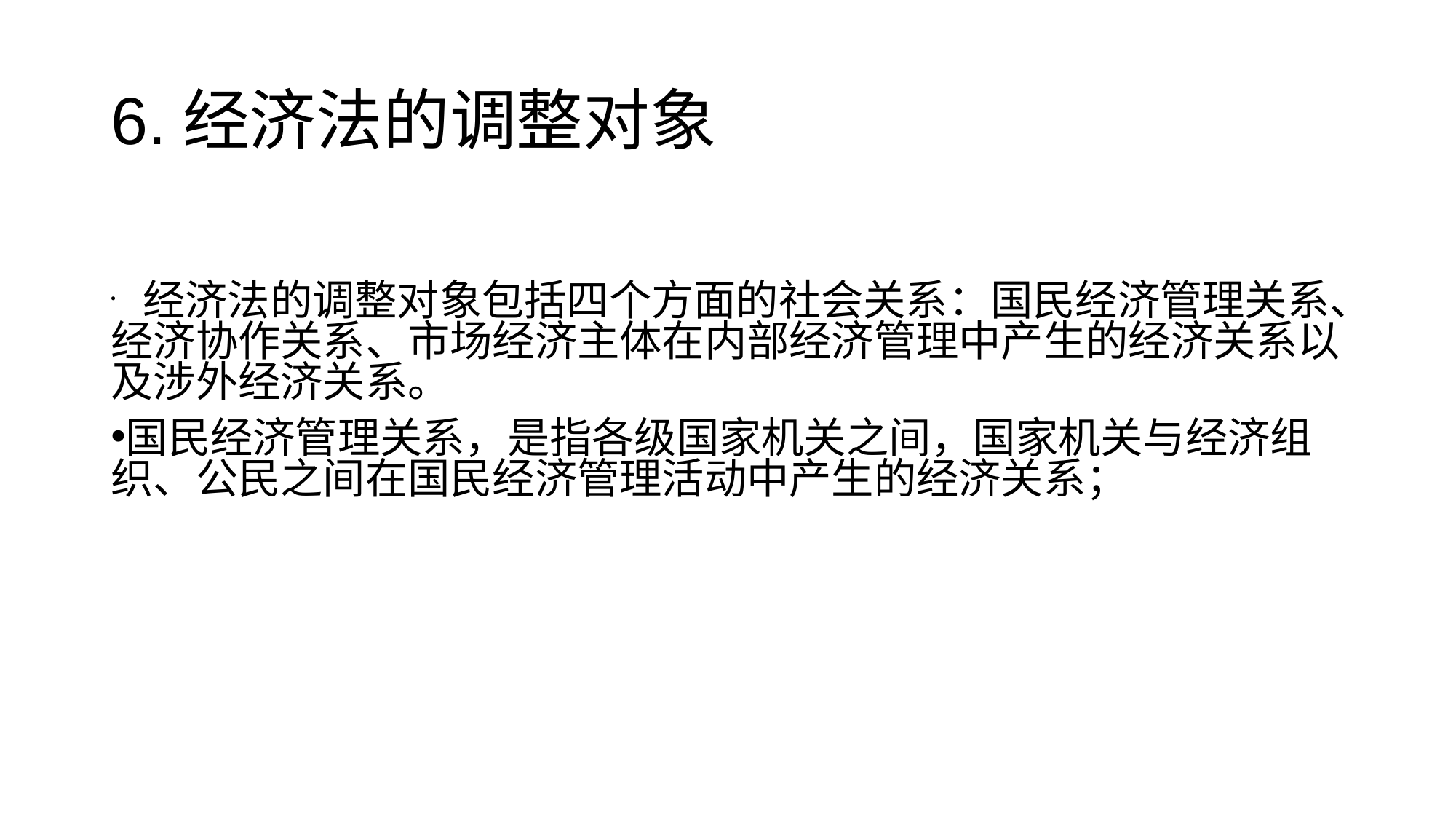

# 6.经济法的调整对象

　　经济法的调整对象包括四个方面的社会关系：国民经济管理关系、经济协作关系、市场经济主体在内部经济管理中产生的经济关系以及涉外经济关系。
国民经济管理关系，是指各级国家机关之间，国家机关与经济组织、公民之间在国民经济管理活动中产生的经济关系；